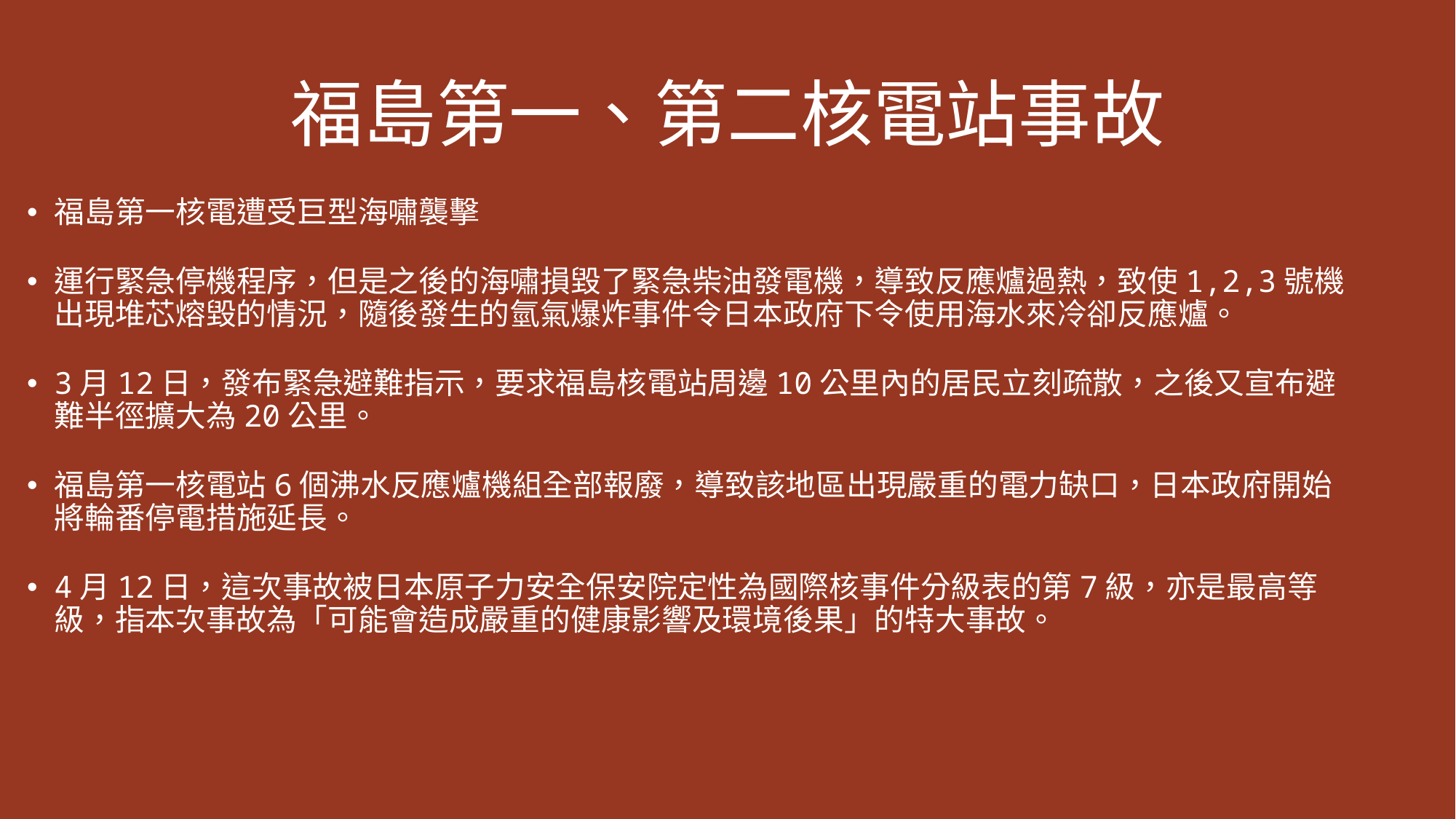

# 福島第一、第二核電站事故
福島第一核電遭受巨型海嘯襲擊
運行緊急停機程序，但是之後的海嘯損毀了緊急柴油發電機，導致反應爐過熱，致使1,2,3號機出現堆芯熔毀的情況，隨後發生的氫氣爆炸事件令日本政府下令使用海水來冷卻反應爐。
3月12日，發布緊急避難指示，要求福島核電站周邊10公里內的居民立刻疏散，之後又宣布避難半徑擴大為20公里。
福島第一核電站6個沸水反應爐機組全部報廢，導致該地區出現嚴重的電力缺口，日本政府開始將輪番停電措施延長。
4月12日，這次事故被日本原子力安全保安院定性為國際核事件分級表的第7級，亦是最高等級，指本次事故為「可能會造成嚴重的健康影響及環境後果」的特大事故。